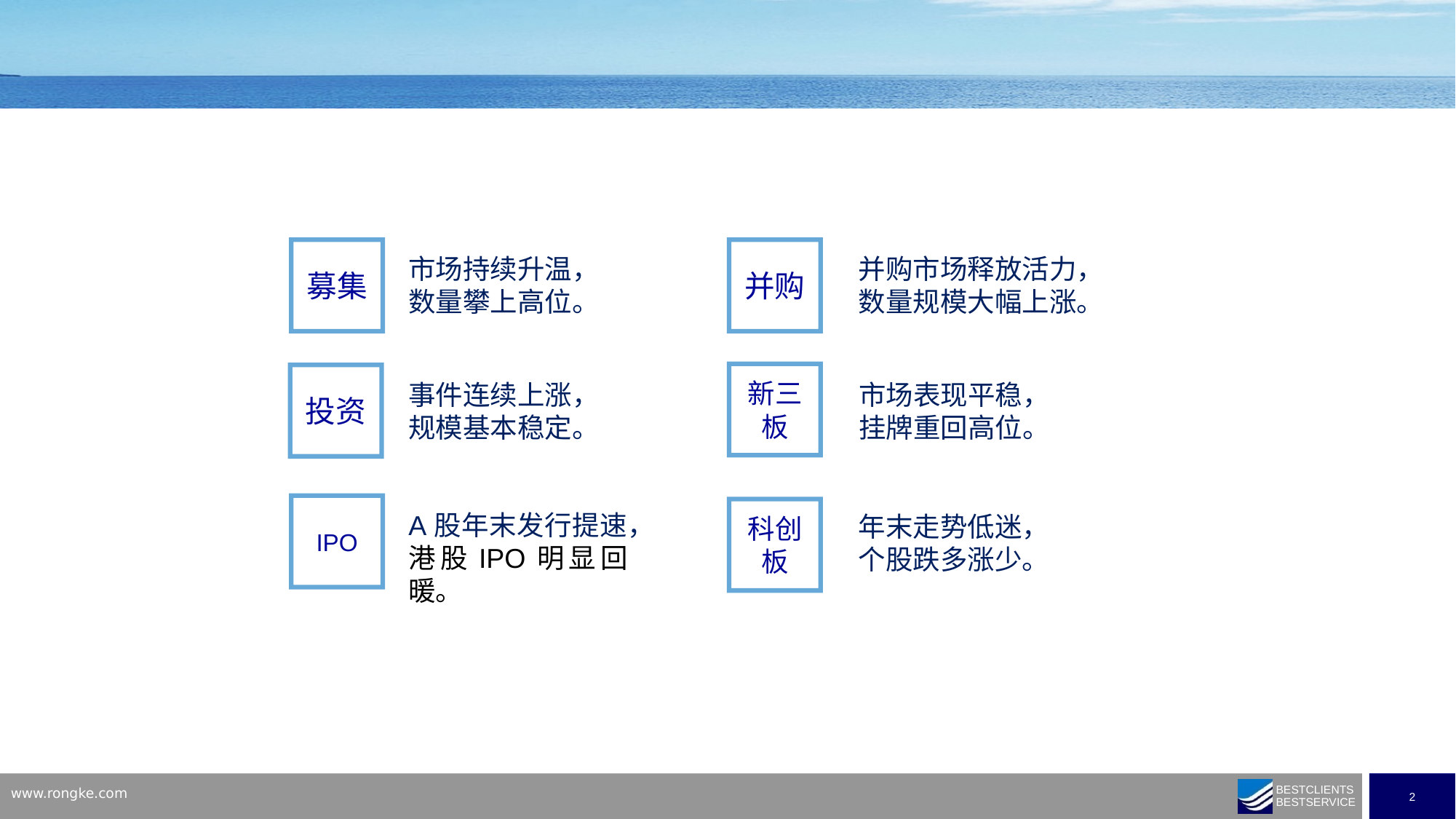

募集
并购
市场持续升温，
数量攀上高位。
并购市场释放活力，
数量规模大幅上涨。
新三板
投资
事件连续上涨，
规模基本稳定。
市场表现平稳，
挂牌重回高位。
IPO
科创板
A股年末发行提速，
港股IPO明显回暖。
年末走势低迷，
个股跌多涨少。